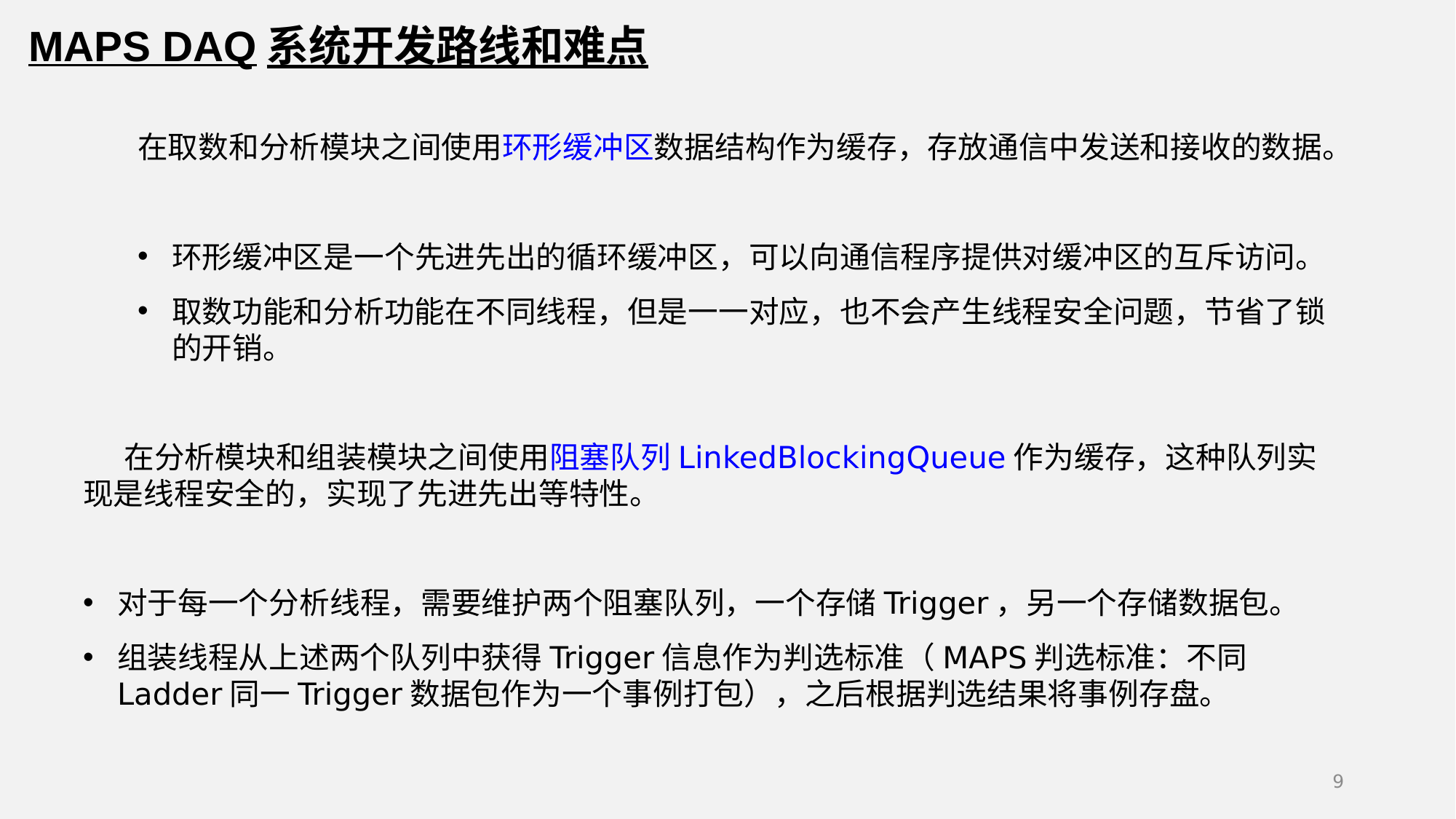

MAPS DAQ系统开发路线和难点

在取数和分析模块之间使用环形缓冲区数据结构作为缓存，存放通信中发送和接收的数据。

环形缓冲区是一个先进先出的循环缓冲区，可以向通信程序提供对缓冲区的互斥访问。
取数功能和分析功能在不同线程，但是一一对应，也不会产生线程安全问题，节省了锁的开销。

     在分析模块和组装模块之间使用阻塞队列LinkedBlockingQueue作为缓存，这种队列实现是线程安全的，实现了先进先出等特性。

对于每一个分析线程，需要维护两个阻塞队列，一个存储Trigger，另一个存储数据包。
组装线程从上述两个队列中获得Trigger信息作为判选标准（MAPS判选标准：不同Ladder同一Trigger数据包作为一个事例打包），之后根据判选结果将事例存盘。

9